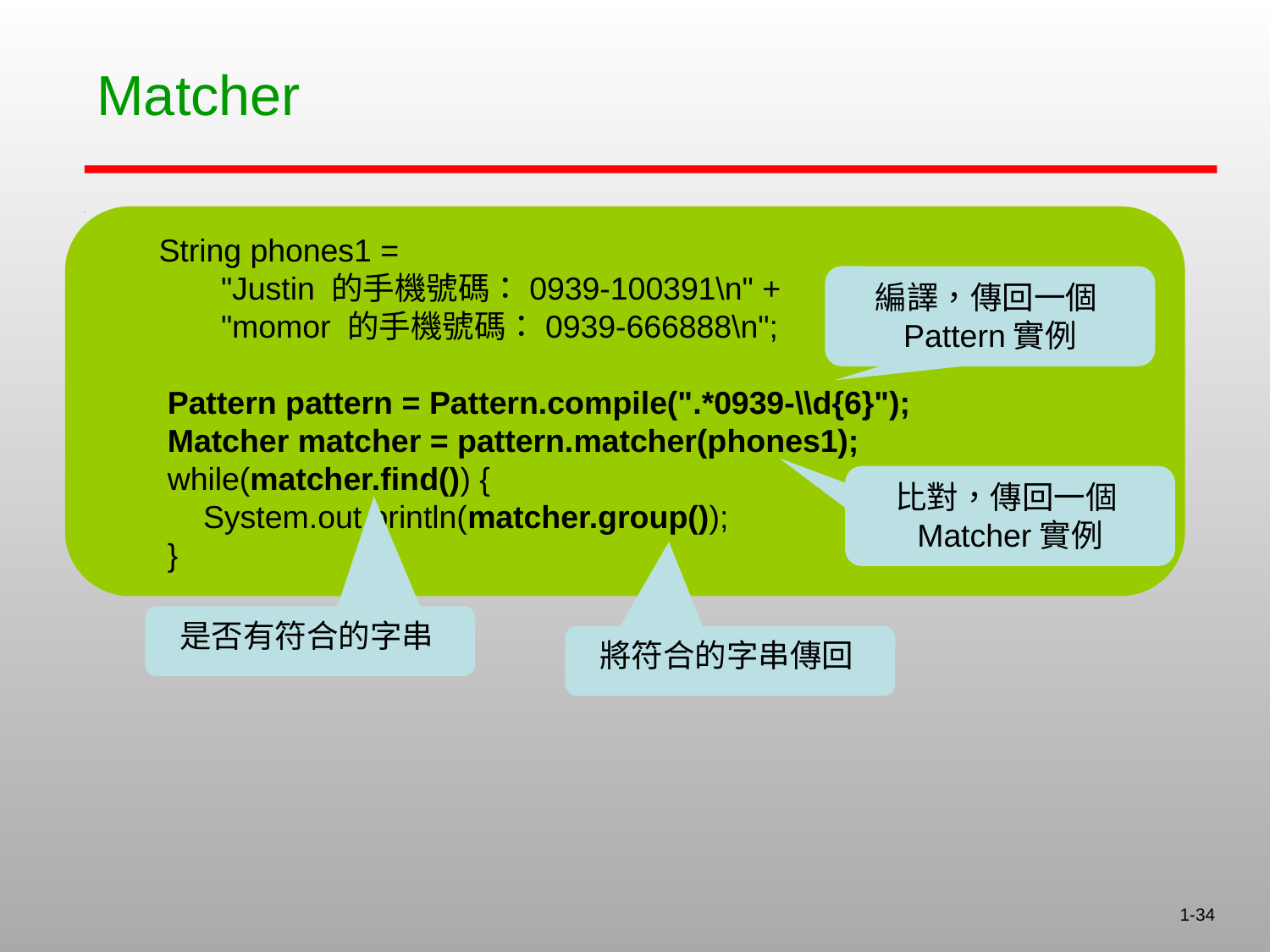

Matcher
       String phones1 =
              "Justin 的手機號碼：0939-100391\n" +
              "momor 的手機號碼：0939-666888\n";

        Pattern pattern = Pattern.compile(".*0939-\\d{6}");
        Matcher matcher = pattern.matcher(phones1);
        while(matcher.find()) {
            System.out.println(matcher.group());
        }
編譯，傳回一個Pattern實例
比對，傳回一個Matcher實例
是否有符合的字串
將符合的字串傳回
1-34